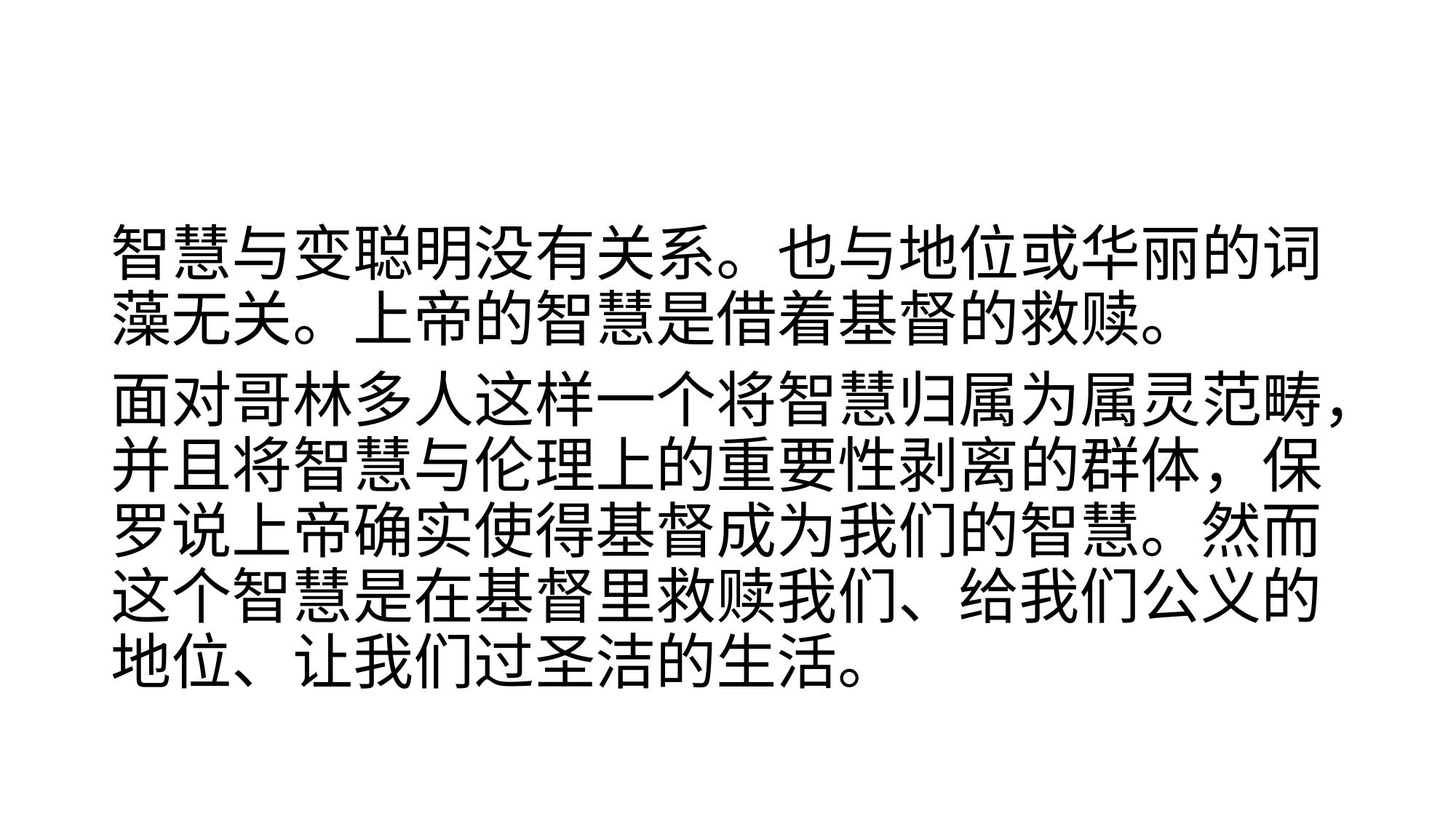

#
智慧与变聪明没有关系。也与地位或华丽的词藻无关。上帝的智慧是借着基督的救赎。
面对哥林多人这样一个将智慧归属为属灵范畴，并且将智慧与伦理上的重要性剥离的群体，保罗说上帝确实使得基督成为我们的智慧。然而这个智慧是在基督里救赎我们、给我们公义的地位、让我们过圣洁的生活。